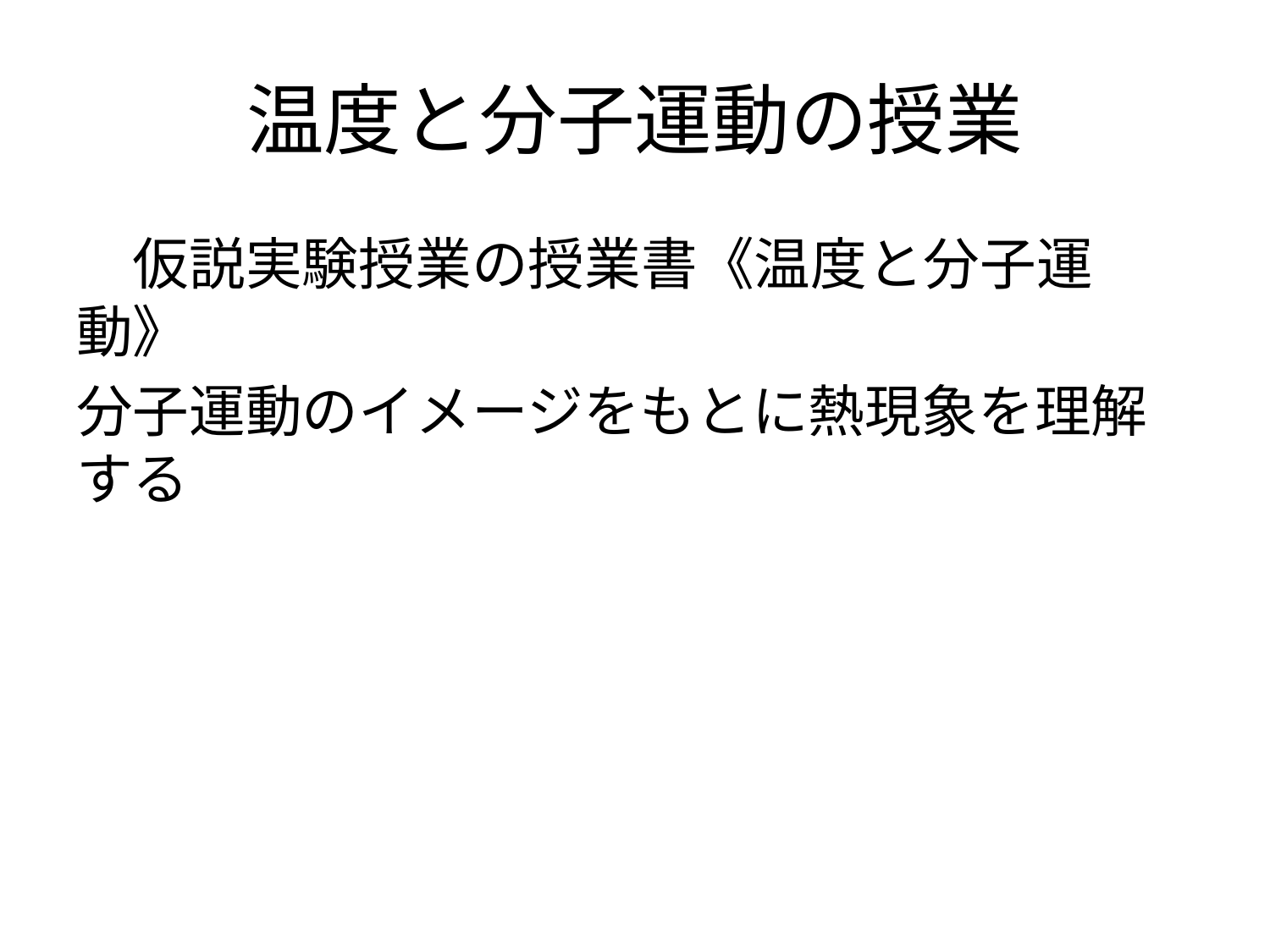

# 温度と分子運動の授業
　仮説実験授業の授業書《温度と分子運動》
分子運動のイメージをもとに熱現象を理解する